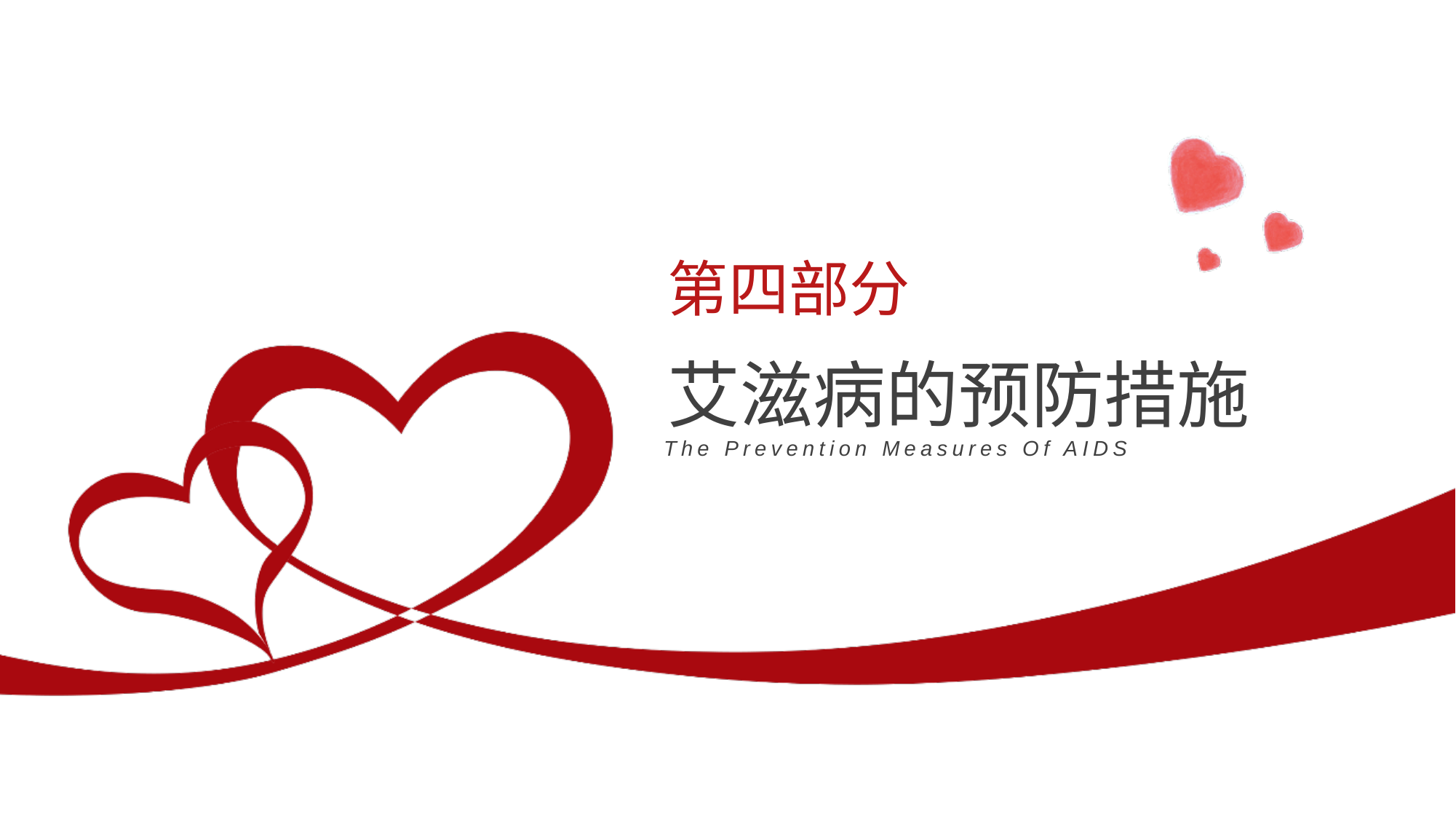

第四部分
艾滋病的预防措施
The Prevention Measures Of AIDS